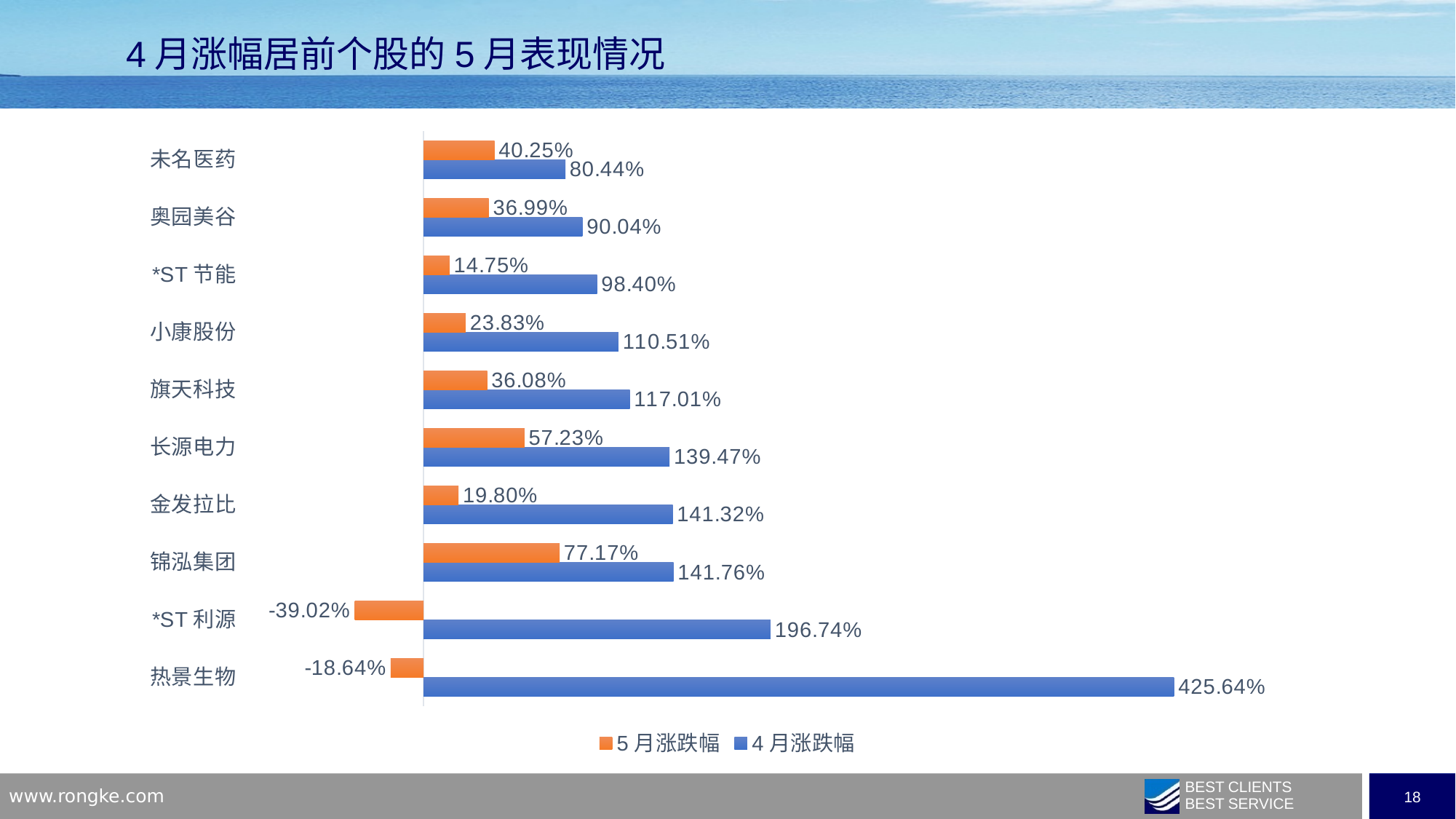

4月涨幅居前个股的5月表现情况

### Chart

| Category | 4月涨跌幅 | 5月涨跌幅 |
|---|---|---|
| 热景生物 | 4.256414388618629 | -0.1864299225612056 |
| *ST利源 | 1.9674407225427637 | -0.3902439024390244 |
| 锦泓集团 | 1.4175609821946842 | 0.7716824733863605 |
| 金发拉比 | 1.4132464847717996 | 0.19804009171839043 |
| 长源电力 | 1.3946735231013787 | 0.5722544453391951 |
| 旗天科技 | 1.1700890044457855 | 0.3608103880809408 |
| 小康股份 | 1.105068912952715 | 0.2383409114518822 |
| *ST节能 | 0.984040333216474 | 0.14745553068677109 |
| 奥园美谷 | 0.9003621192848523 | 0.36987618645494935 |
| 未名医药 | 0.8044399224495682 | 0.40246002154205973 |